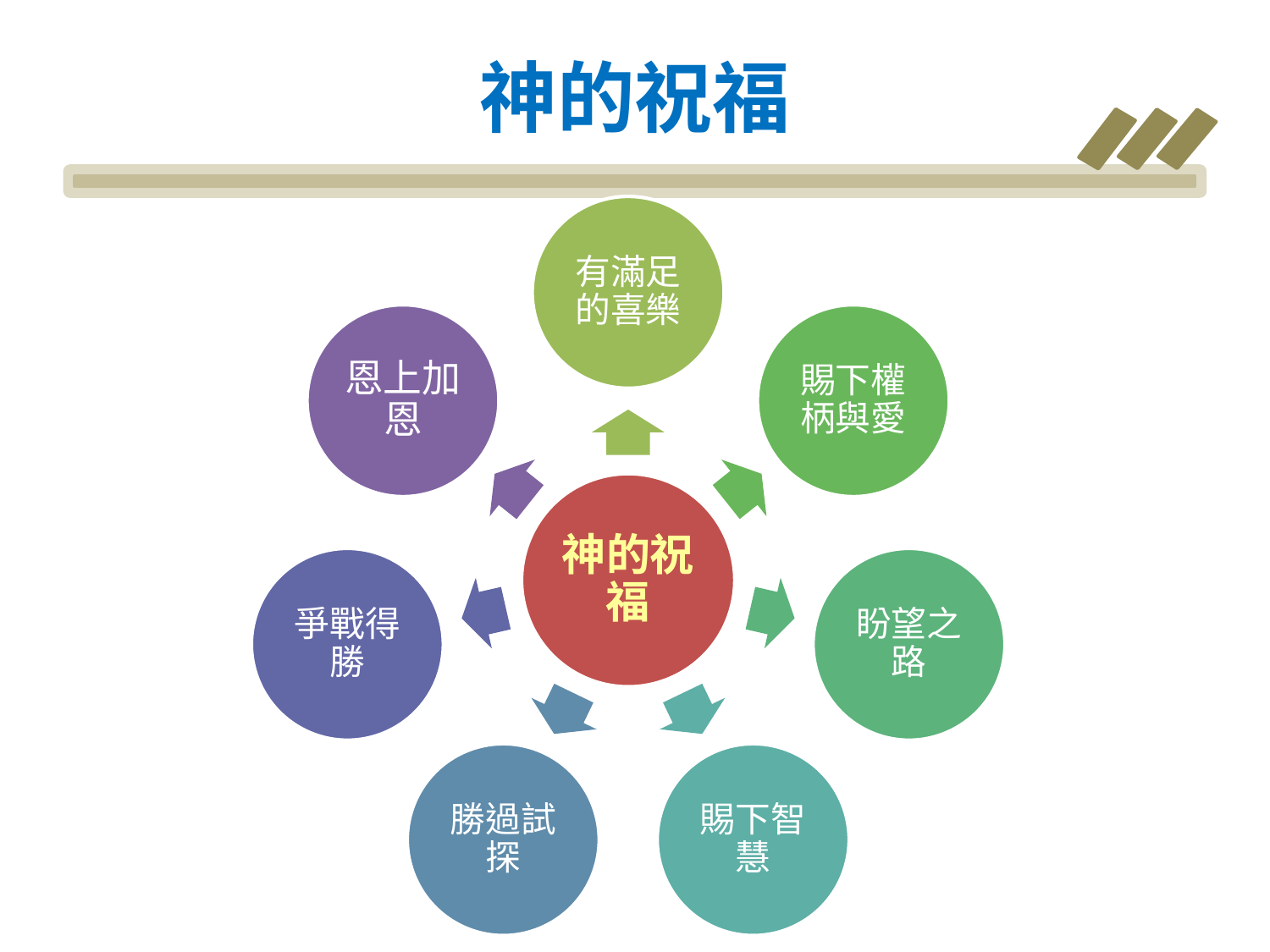

# 神的祝福
神的祝福

有滿足的喜樂

賜下權柄與愛

盼望之路

賜下智慧

勝過試探

爭戰得勝

恩上加恩